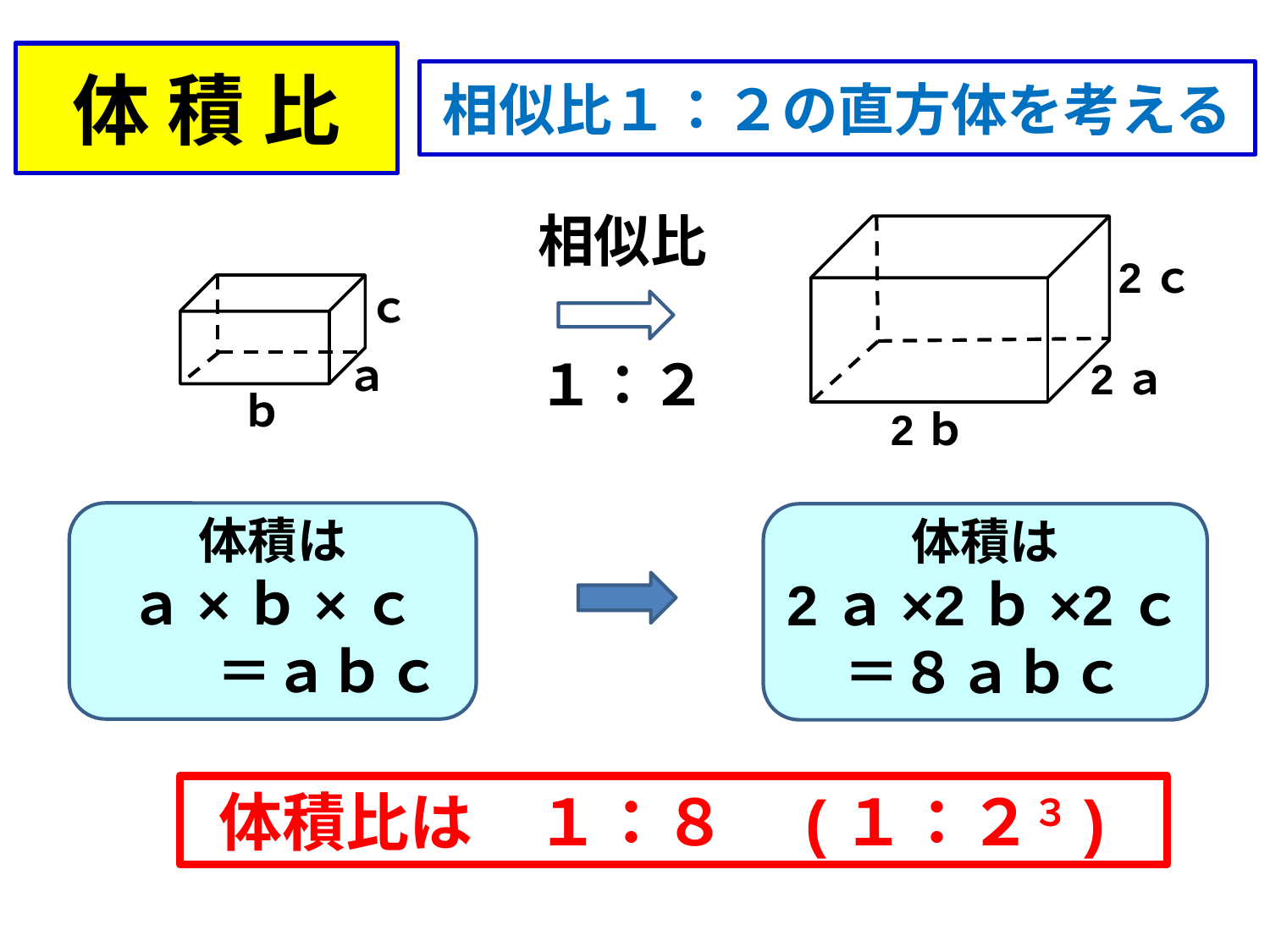

体 積 比
相似比１：２の直方体を考える
 相似比

2ｃ
2ａ
2ｂ
ｃ

ａ
ｂ

 １：２

体積は
ａ×ｂ×ｃ
　　＝ａｂｃ

体積は
2ａ×2ｂ×2ｃ＝８ａｂｃ

 体積比は　１：８　(１：２３)